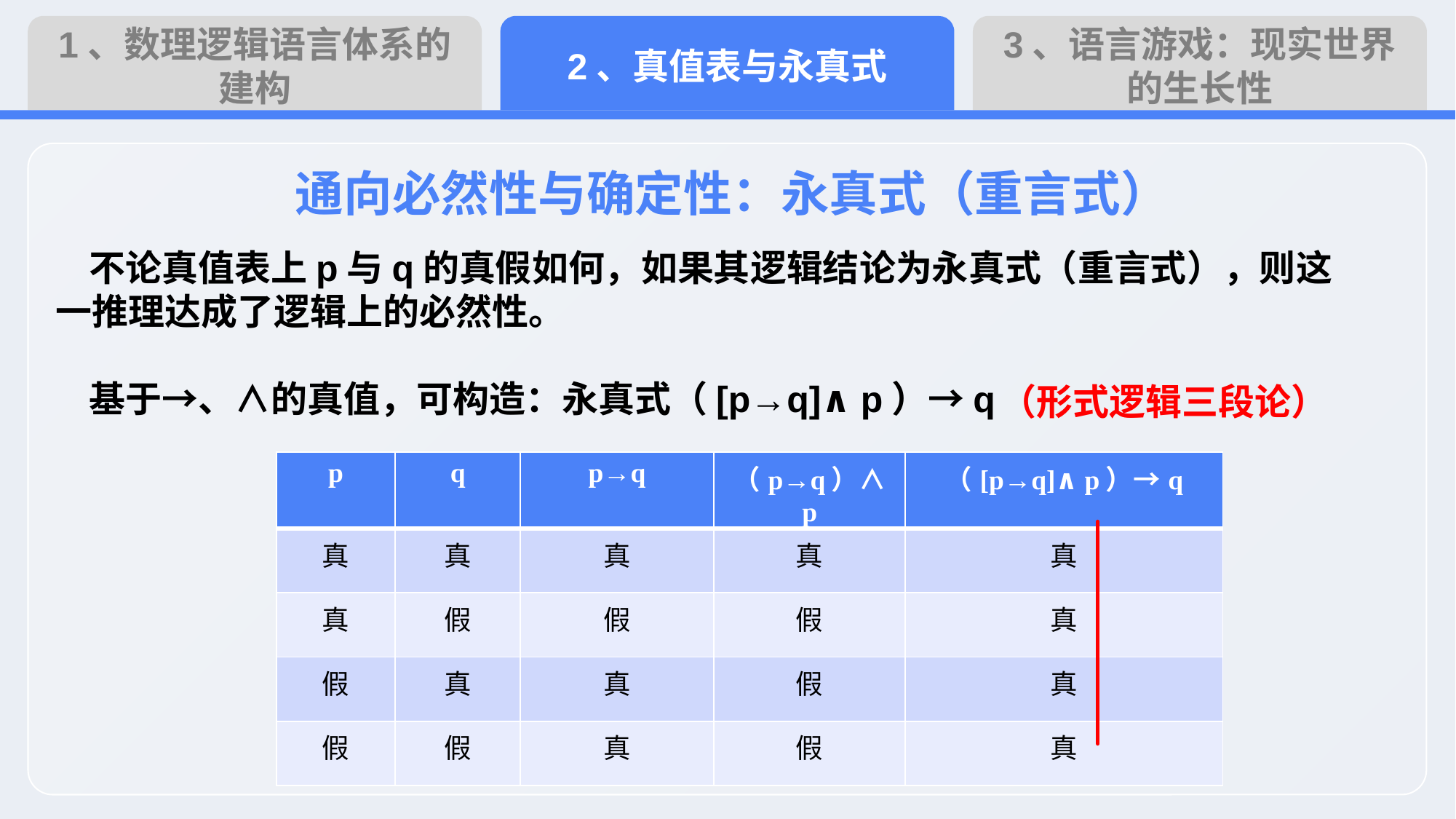

1、数理逻辑语言体系的建构
2、真值表与永真式
3、语言游戏：现实世界的生长性

通向必然性与确定性：永真式（重言式）

   不论真值表上p与q的真假如何，如果其逻辑结论为永真式（重言式），则这一推理达成了逻辑上的必然性。

   基于→、∧的真值，可构造：永真式（[p→q]∧ p）→q

（形式逻辑三段论）
| p | q | p→q | （p→q）∧ p | （[p→q]∧ p）→q |
| --- | --- | --- | --- | --- |
| 真 | 真 | 真 | 真 | 真 |
| 真 | 假 | 假 | 假 | 真 |
| 假 | 真 | 真 | 假 | 真 |
| 假 | 假 | 真 | 假 | 真 |